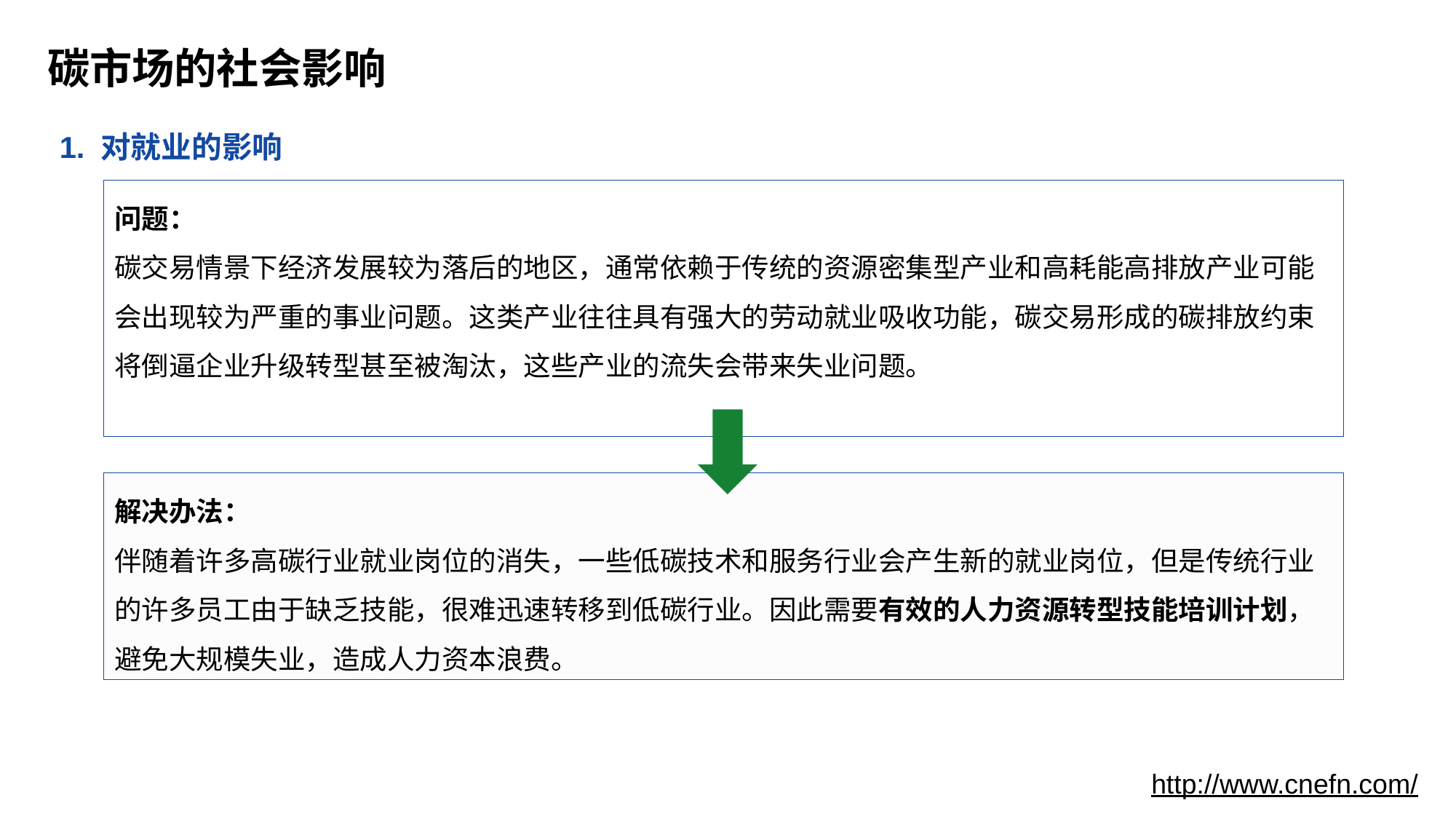

# 碳市场的社会影响
1. 对就业的影响
问题：
碳交易情景下经济发展较为落后的地区，通常依赖于传统的资源密集型产业和高耗能高排放产业可能会出现较为严重的事业问题。这类产业往往具有强大的劳动就业吸收功能，碳交易形成的碳排放约束将倒逼企业升级转型甚至被淘汰，这些产业的流失会带来失业问题。

解决办法：
伴随着许多高碳行业就业岗位的消失，一些低碳技术和服务行业会产生新的就业岗位，但是传统行业的许多员工由于缺乏技能，很难迅速转移到低碳行业。因此需要有效的人力资源转型技能培训计划，避免大规模失业，造成人力资本浪费。